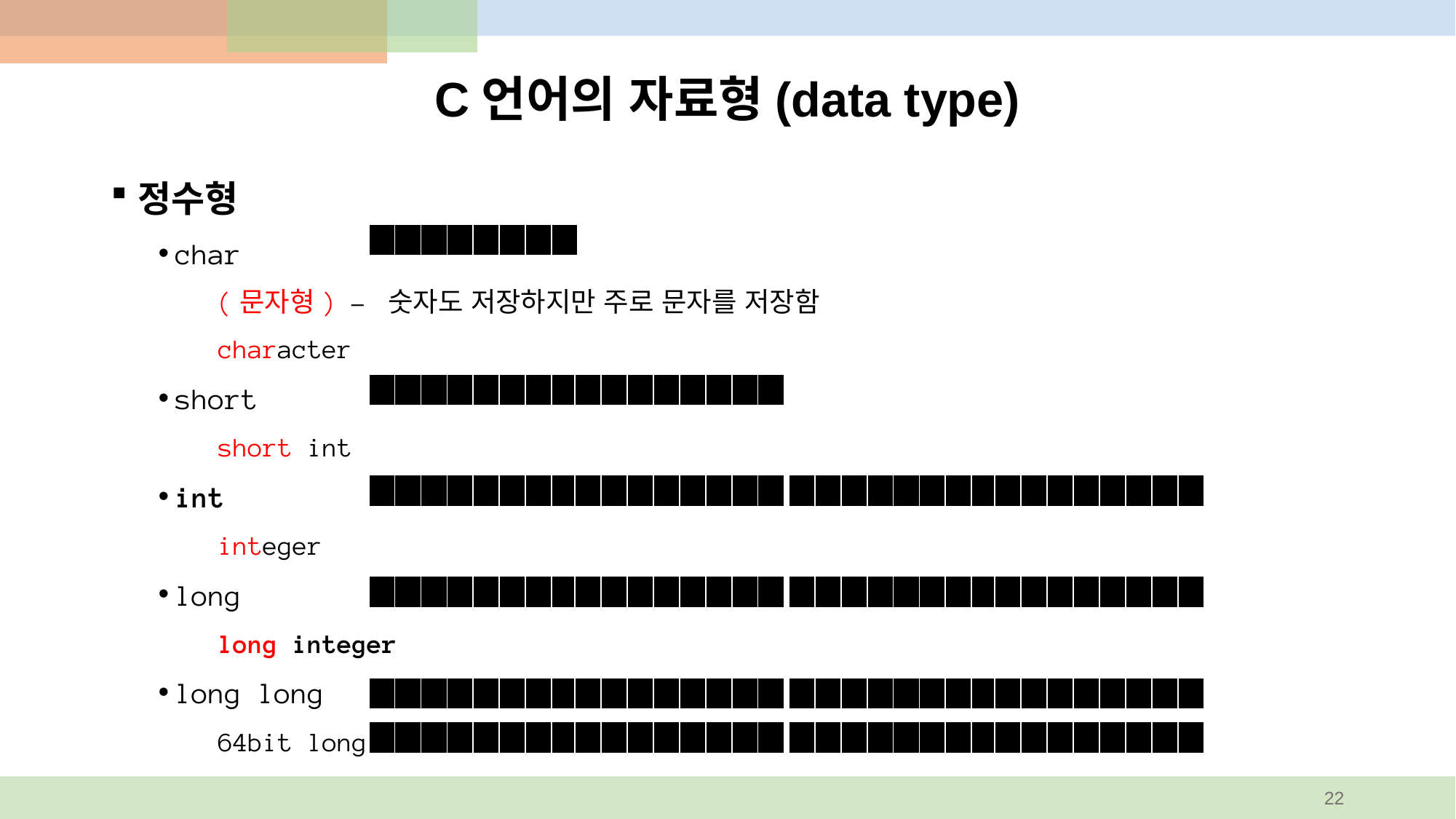

# C언어의 자료형(data type)
정수형
char
(문자형) - 숫자도 저장하지만 주로 문자를 저장함
character
short
short int
int
integer
long
long integer
long long
64bit long
|  |  |  |  |  |  |  |  |
| --- | --- | --- | --- | --- | --- | --- | --- |
|  |  |  |  |  |  |  |  |
| --- | --- | --- | --- | --- | --- | --- | --- |
|  |  |  |  |  |  |  |  |
| --- | --- | --- | --- | --- | --- | --- | --- |
|  |  |  |  |  |  |  |  |
| --- | --- | --- | --- | --- | --- | --- | --- |
|  |  |  |  |  |  |  |  |
| --- | --- | --- | --- | --- | --- | --- | --- |
|  |  |  |  |  |  |  |  |
| --- | --- | --- | --- | --- | --- | --- | --- |
|  |  |  |  |  |  |  |  |
| --- | --- | --- | --- | --- | --- | --- | --- |
|  |  |  |  |  |  |  |  |
| --- | --- | --- | --- | --- | --- | --- | --- |
|  |  |  |  |  |  |  |  |
| --- | --- | --- | --- | --- | --- | --- | --- |
|  |  |  |  |  |  |  |  |
| --- | --- | --- | --- | --- | --- | --- | --- |
|  |  |  |  |  |  |  |  |
| --- | --- | --- | --- | --- | --- | --- | --- |
|  |  |  |  |  |  |  |  |
| --- | --- | --- | --- | --- | --- | --- | --- |
|  |  |  |  |  |  |  |  |
| --- | --- | --- | --- | --- | --- | --- | --- |
|  |  |  |  |  |  |  |  |
| --- | --- | --- | --- | --- | --- | --- | --- |
|  |  |  |  |  |  |  |  |
| --- | --- | --- | --- | --- | --- | --- | --- |
|  |  |  |  |  |  |  |  |
| --- | --- | --- | --- | --- | --- | --- | --- |
|  |  |  |  |  |  |  |  |
| --- | --- | --- | --- | --- | --- | --- | --- |
|  |  |  |  |  |  |  |  |
| --- | --- | --- | --- | --- | --- | --- | --- |
|  |  |  |  |  |  |  |  |
| --- | --- | --- | --- | --- | --- | --- | --- |
22